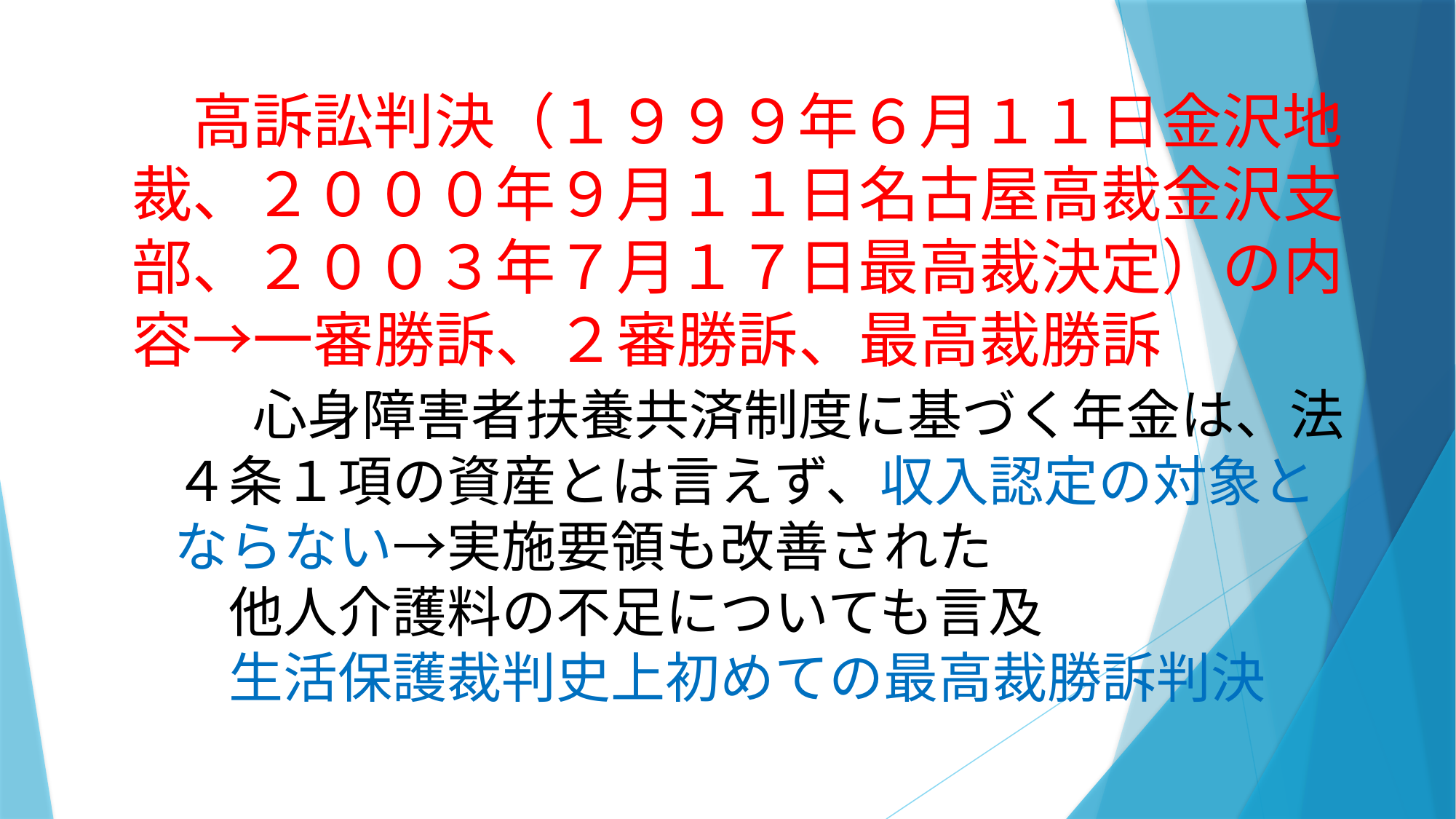

高訴訟判決（１９９９年６月１１日金沢地
　　裁、２０００年９月１１日名古屋高裁金沢支
　　部、２００３年７月１７日最高裁決定）の内
　　容→一審勝訴、２審勝訴、最高裁勝訴
　　　　心身障害者扶養共済制度に基づく年金は、法
　　　４条１項の資産とは言えず、収入認定の対象と
　　　ならない→実施要領も改善された
　　　　他人介護料の不足についても言及
　　　　生活保護裁判史上初めての最高裁勝訴判決